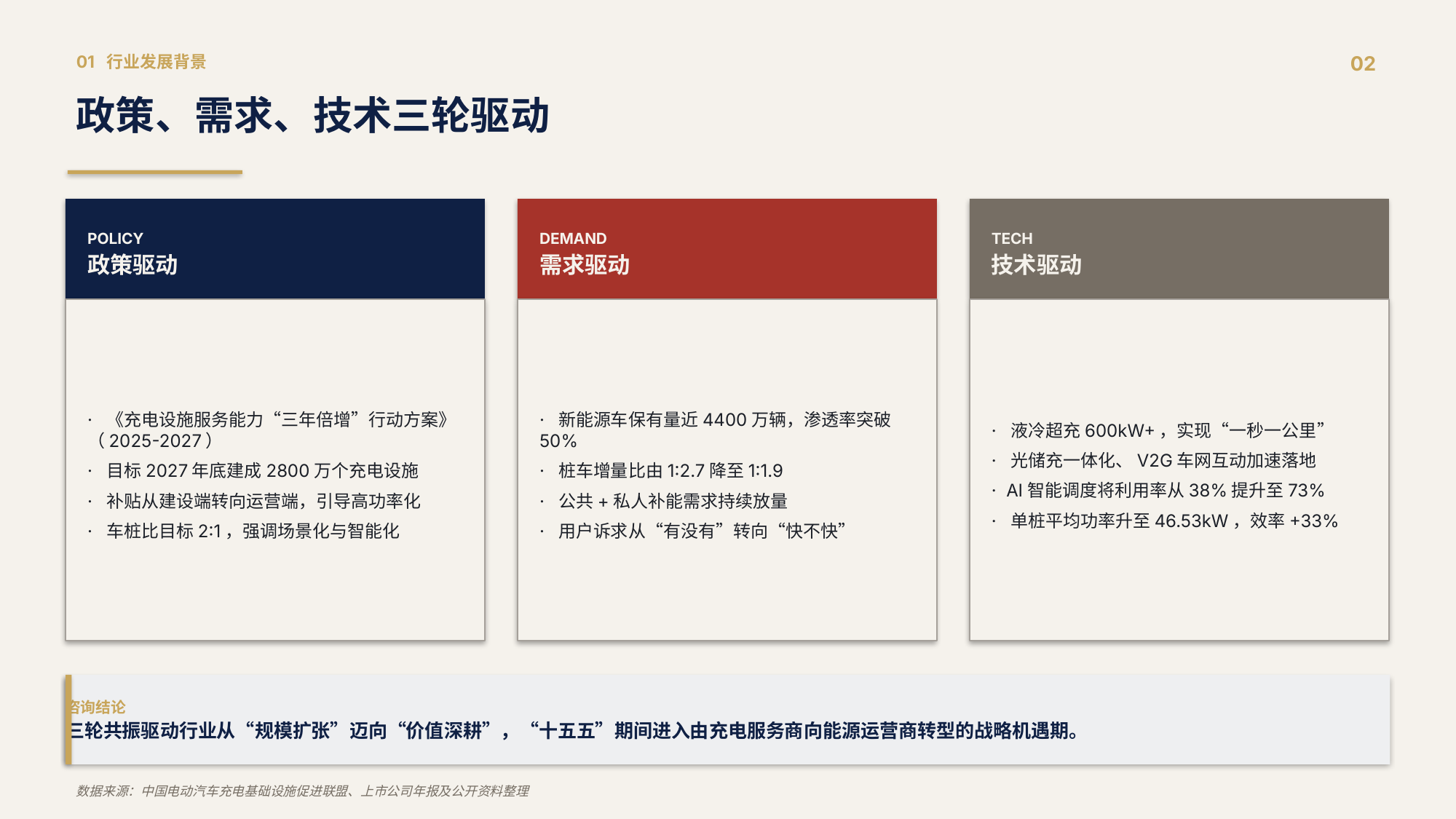

01  行业发展背景
02
政策、需求、技术三轮驱动

POLICY
政策驱动
DEMAND
需求驱动
TECH
技术驱动
·  《充电设施服务能力“三年倍增”行动方案》（2025-2027）
·  目标2027年底建成2800万个充电设施
·  补贴从建设端转向运营端，引导高功率化
·  车桩比目标2:1，强调场景化与智能化
·  新能源车保有量近4400万辆，渗透率突破50%
·  桩车增量比由1:2.7降至1:1.9
·  公共+私人补能需求持续放量
·  用户诉求从“有没有”转向“快不快”
·  液冷超充600kW+，实现“一秒一公里”
·  光储充一体化、V2G车网互动加速落地
·  AI智能调度将利用率从38%提升至73%
·  单桩平均功率升至46.53kW，效率+33%
咨询结论
三轮共振驱动行业从“规模扩张”迈向“价值深耕”，“十五五”期间进入由充电服务商向能源运营商转型的战略机遇期。

数据来源：中国电动汽车充电基础设施促进联盟、上市公司年报及公开资料整理